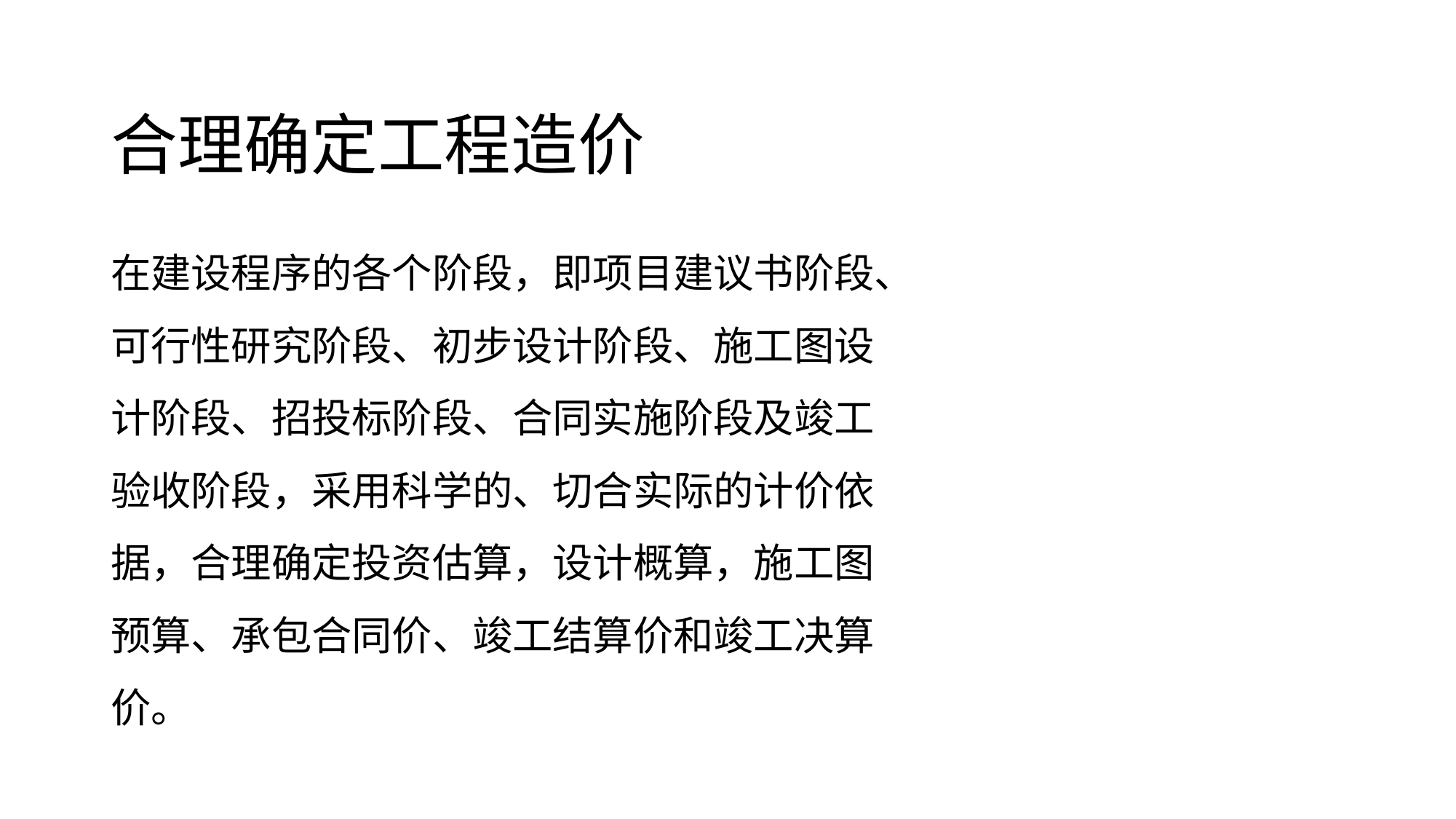

# 合理确定工程造价
在建设程序的各个阶段，即项目建议书阶段、可行性研究阶段、初步设计阶段、施工图设计阶段、招投标阶段、合同实施阶段及竣工验收阶段，采用科学的、切合实际的计价依据，合理确定投资估算，设计概算，施工图预算、承包合同价、竣工结算价和竣工决算价。